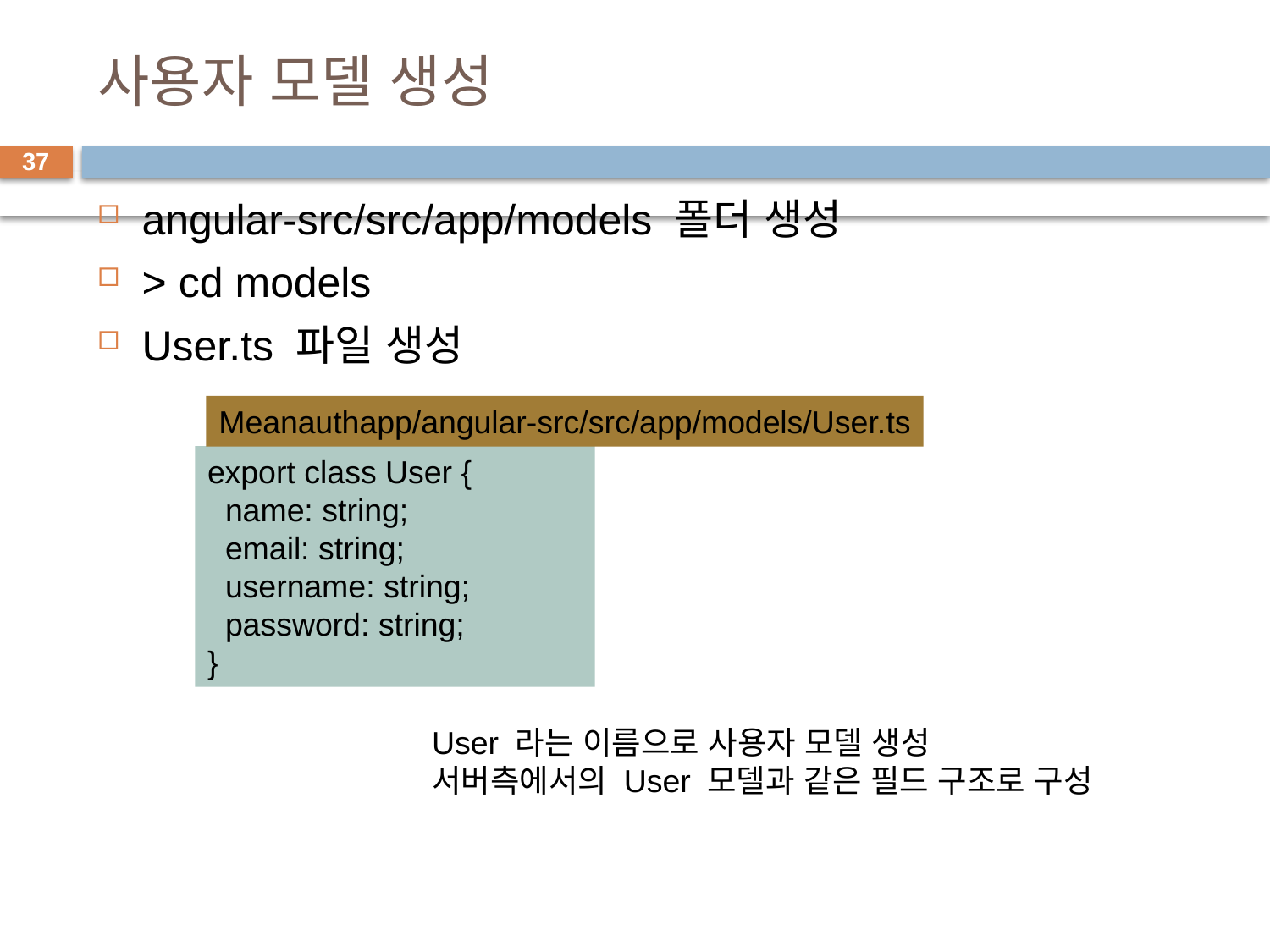

# 사용자 모델 생성
37
angular-src/src/app/models 폴더 생성
> cd models
User.ts 파일 생성
Meanauthapp/angular-src/src/app/models/User.ts
export class User {
  name: string;
  email: string;
  username: string;
  password: string;
}
User 라는 이름으로 사용자 모델 생성
서버측에서의 User 모델과 같은 필드 구조로 구성